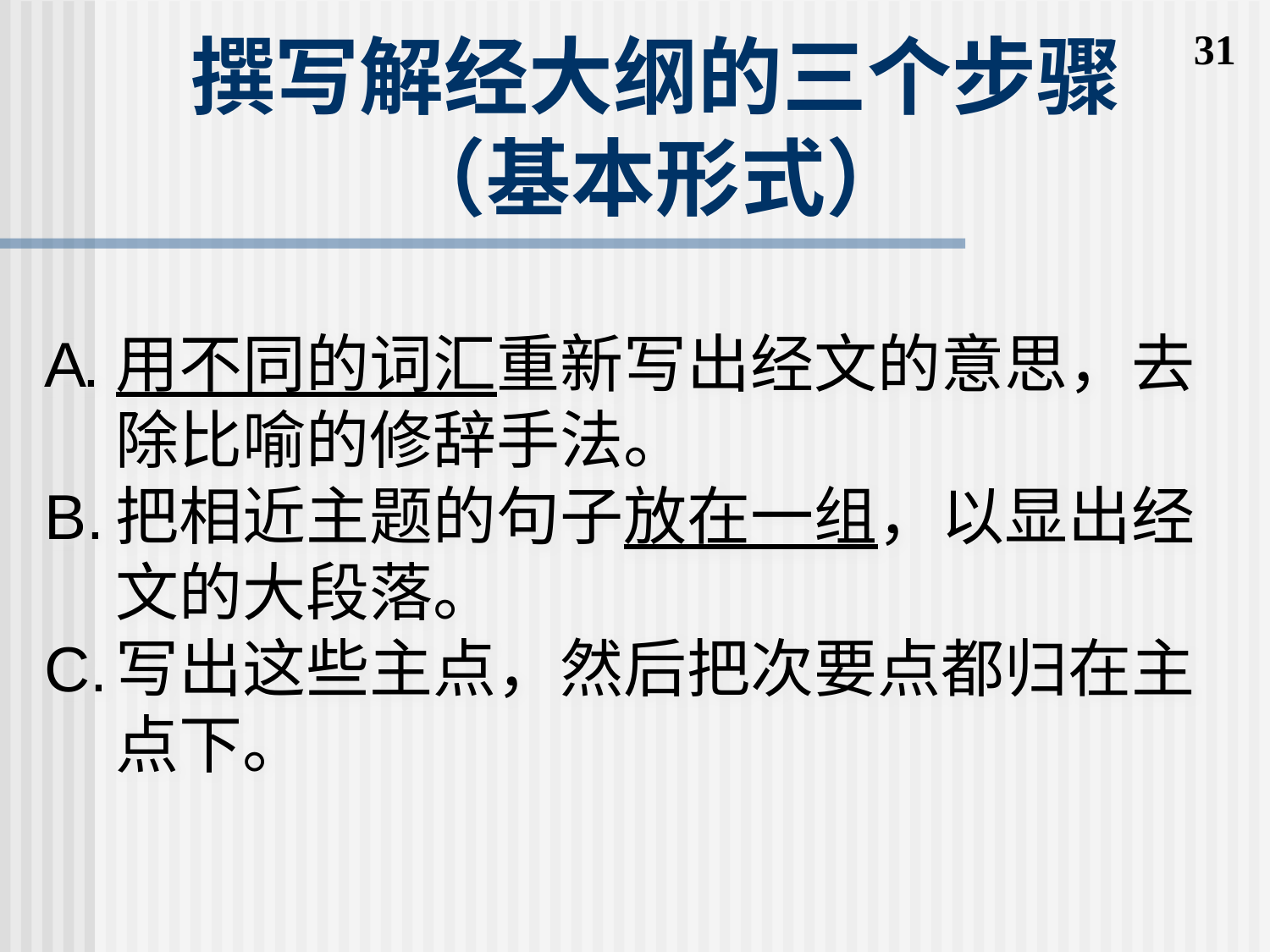

31
撰写解经大纲的三个步骤
（基本形式）
用不同的词汇重新写出经文的意思，去除比喻的修辞手法。
B.	把相近主题的句子放在一组，以显出经文的大段落。
C.	写出这些主点，然后把次要点都归在主点下。